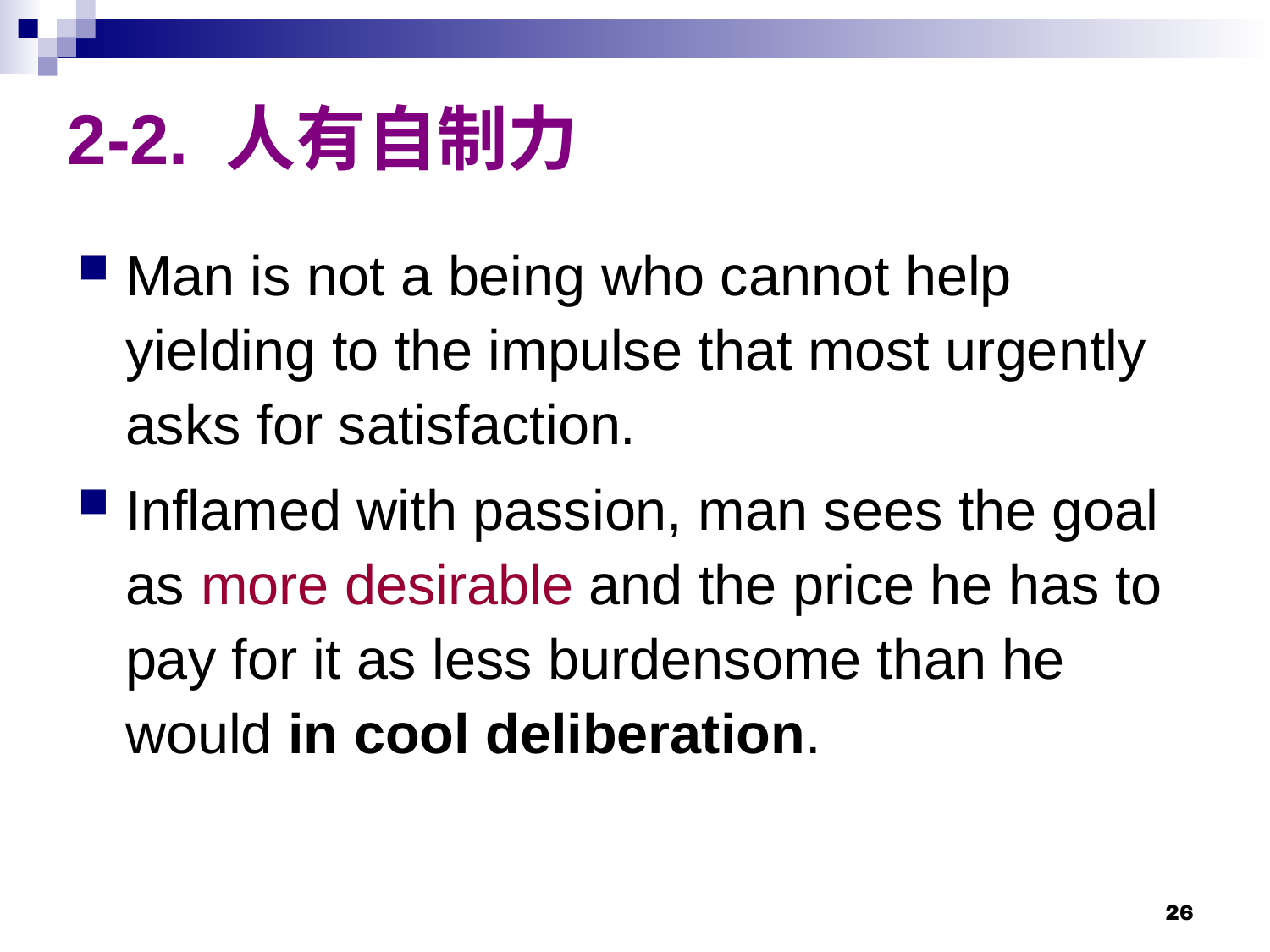

# 2-2. 人有自制力
Man is not a being who cannot help yielding to the impulse that most urgently asks for satisfaction.
Inflamed with passion, man sees the goal as more desirable and the price he has to pay for it as less burdensome than he would in cool deliberation.
26